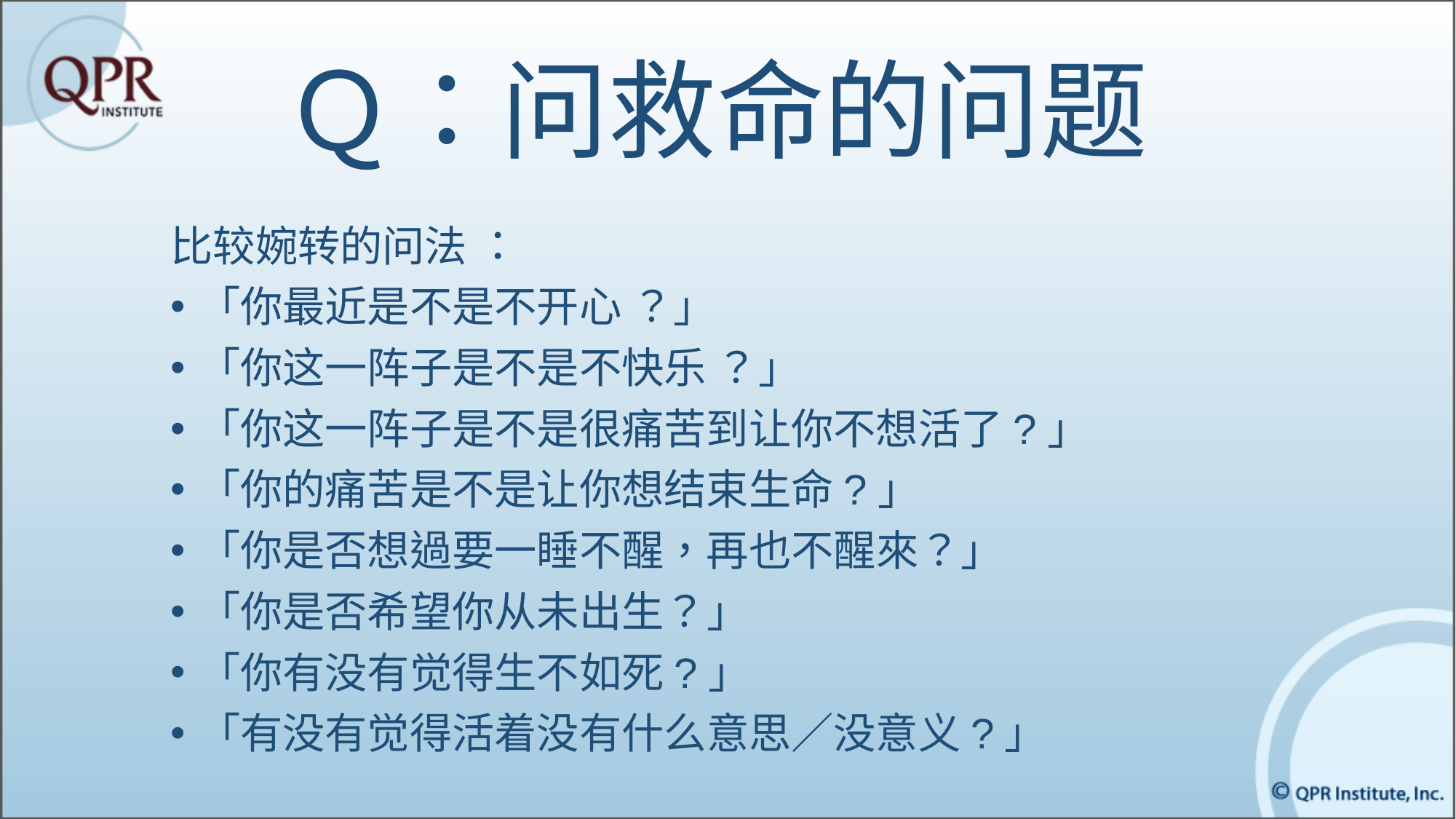

# Ｑ：问救命的问题
比较婉转的问法 ：
「你最近是不是不开心 ？」
「你这一阵子是不是不快乐 ？」
「你这一阵子是不是很痛苦到让你不想活了?」
「你的痛苦是不是让你想结束生命?」
「你是否想過要一睡不醒，再也不醒來？」
「你是否希望你从未出生？」
「你有没有觉得生不如死?」
「有没有觉得活着没有什么意思／没意义?」